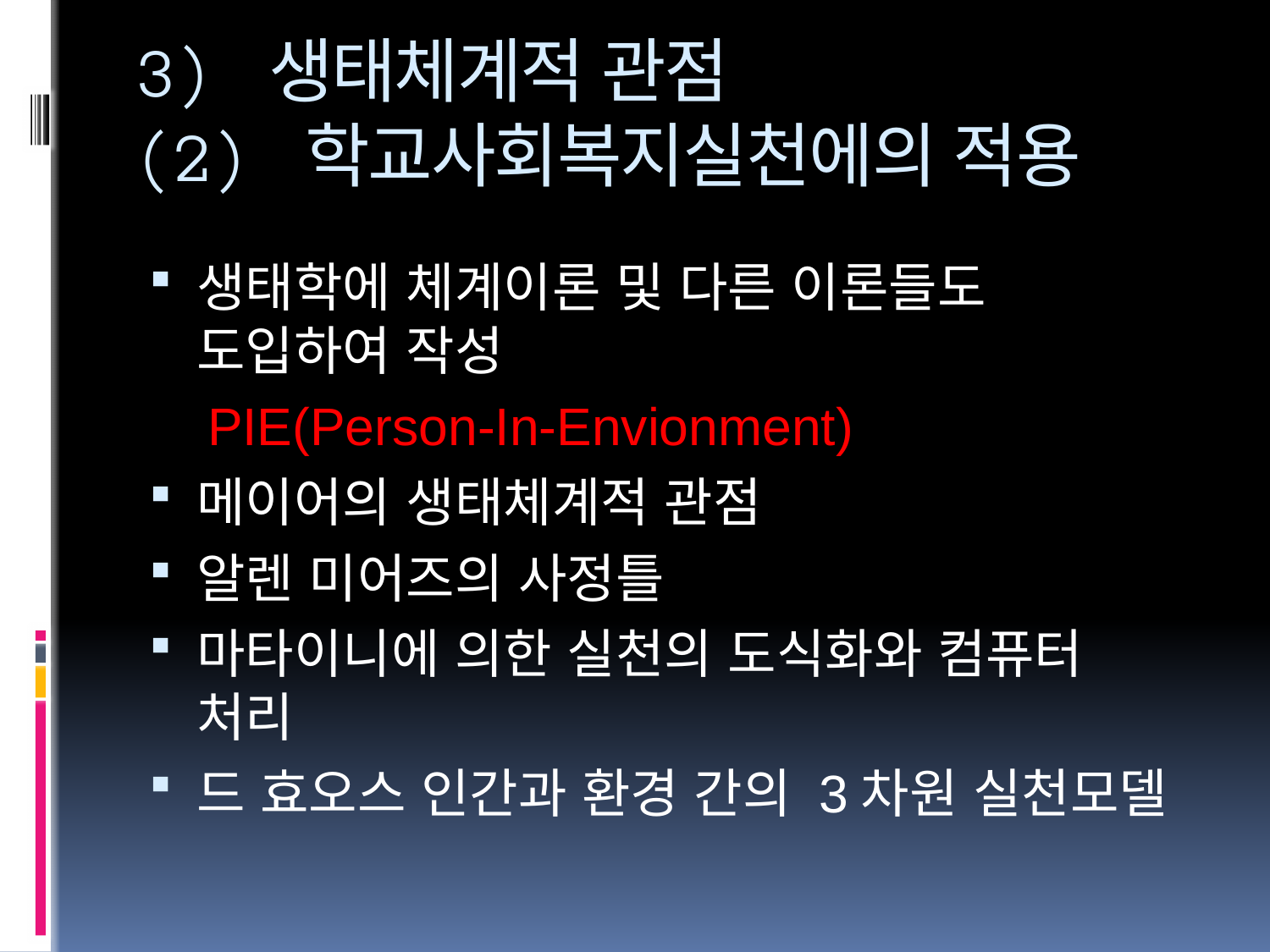

# 3) 생태체계적 관점 (2) 학교사회복지실천에의 적용
생태학에 체계이론 및 다른 이론들도 도입하여 작성
    PIE(Person-In-Envionment)
메이어의 생태체계적 관점
알렌 미어즈의 사정틀
마타이니에 의한 실천의 도식화와 컴퓨터 처리
드 효오스 인간과 환경 간의 3차원 실천모델